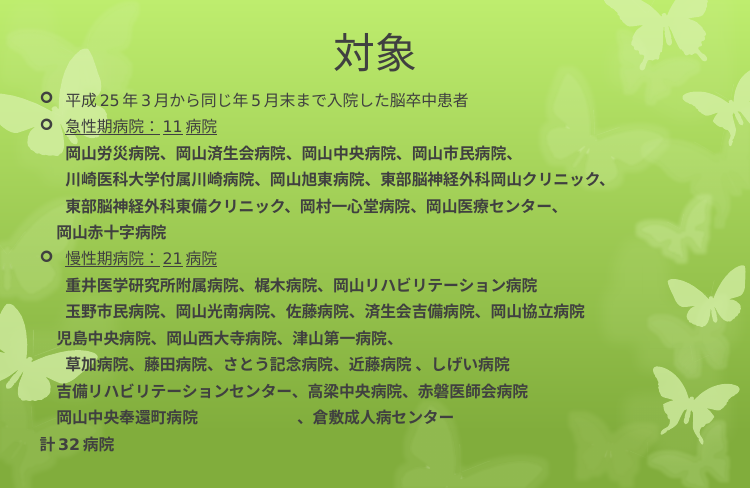

# 対象
平成25年3月から同じ年5月末まで入院した脳卒中患者
急性期病院：11病院
	岡山労災病院、岡山済生会病院、岡山中央病院、岡山市民病院、
	川崎医科大学付属川崎病院、岡山旭東病院、東部脳神経外科岡山クリニック、
	東部脳神経外科東備クリニック、岡村一心堂病院、岡山医療センター、
    岡山赤十字病院
慢性期病院：21病院
	重井医学研究所附属病院、梶木病院、岡山リハビリテーション病院
	玉野市民病院、岡山光南病院、佐藤病院、済生会吉備病院、岡山協立病院
    児島中央病院、岡山西大寺病院、津山第一病院、
	草加病院、藤田病院、さとう記念病院、近藤病院 、しげい病院
    吉備リハビリテーションセンター、高梁中央病院、赤磐医師会病院
    岡山中央奉還町病院	 、倉敷成人病センター
計32病院